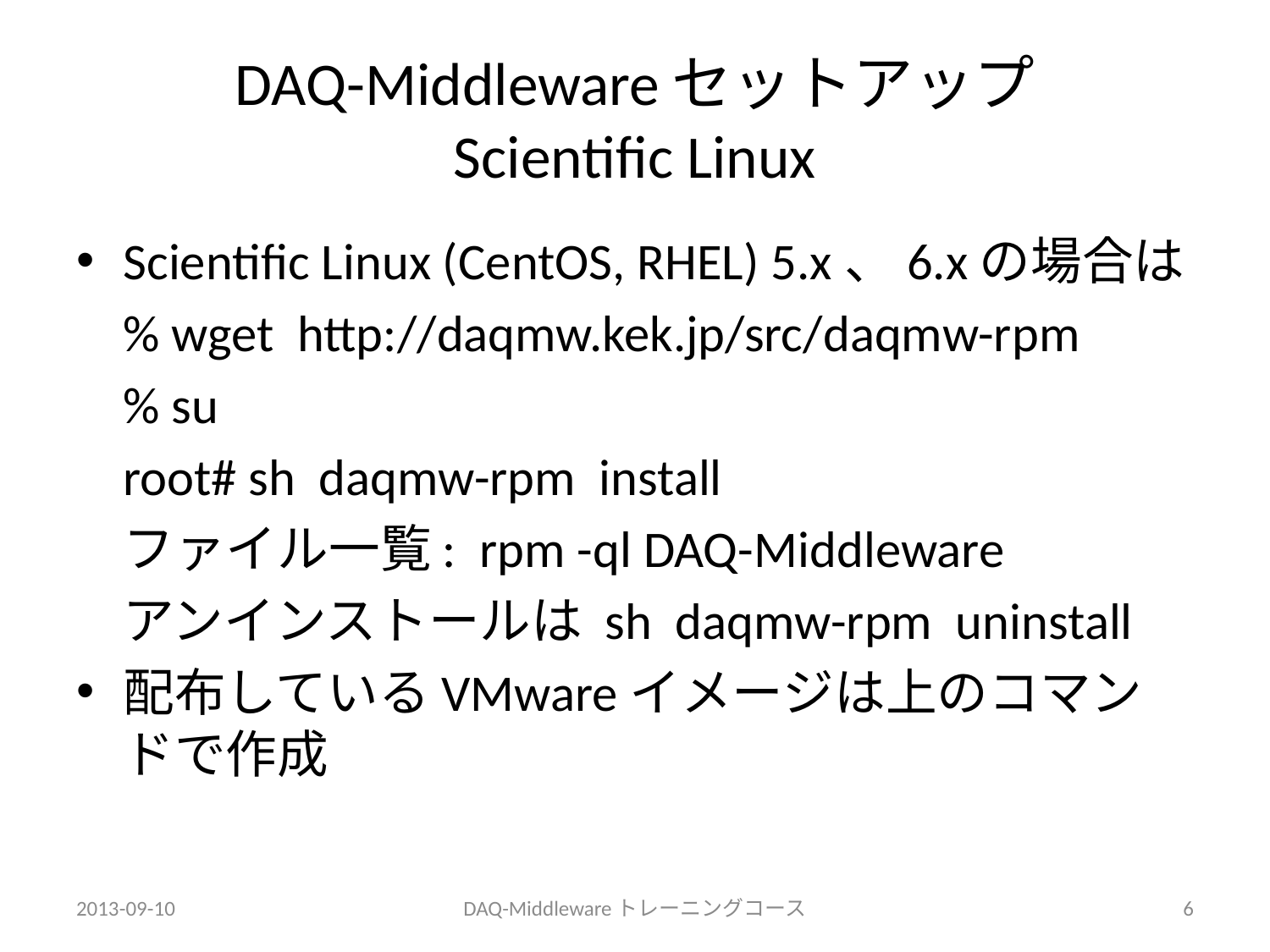

# DAQ-Middlewareセットアップ Scientific Linux
Scientific Linux (CentOS, RHEL) 5.x、6.xの場合は
	% wget  http://daqmw.kek.jp/src/daqmw-rpm
	% su
	root# sh  daqmw-rpm  install
	ファイル一覧:  rpm -ql DAQ-Middleware
	アンインストールは sh  daqmw-rpm  uninstall
配布しているVMwareイメージは上のコマンドで作成
2013-09-10
DAQ-Middlewareトレーニングコース
6